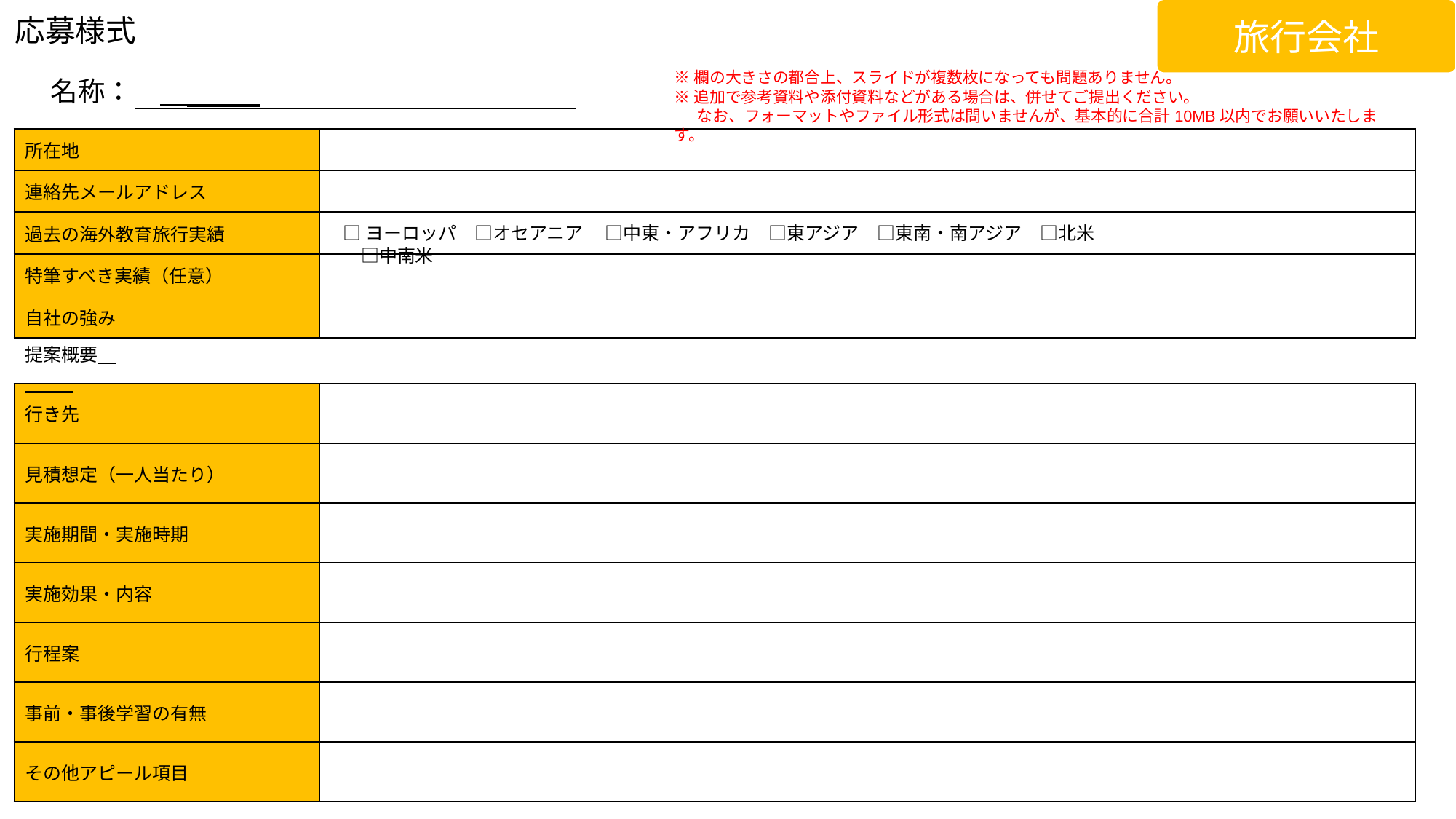

旅行会社
応募様式
名称：
※欄の大きさの都合上、スライドが複数枚になっても問題ありません。
※追加で参考資料や添付資料などがある場合は、併せてご提出ください。
　  なお、フォーマットやファイル形式は問いませんが、基本的に合計10MB以内でお願いいたします。
| 所在地 |  |
| --- | --- |
| 連絡先メールアドレス |  |
| 過去の海外教育旅行実績 |  |
| 特筆すべき実績（任意） |  |
| 自社の強み |  |
□ヨーロッパ　□オセアニア　 □中東・アフリカ　□東アジア　□東南・南アジア　□北米　□中南米
提案概要
| 行き先 |  |
| --- | --- |
| 見積想定（一人当たり） |  |
| 実施期間・実施時期 |  |
| 実施効果・内容 |  |
| 行程案 |  |
| 事前・事後学習の有無 |  |
| その他アピール項目 |  |